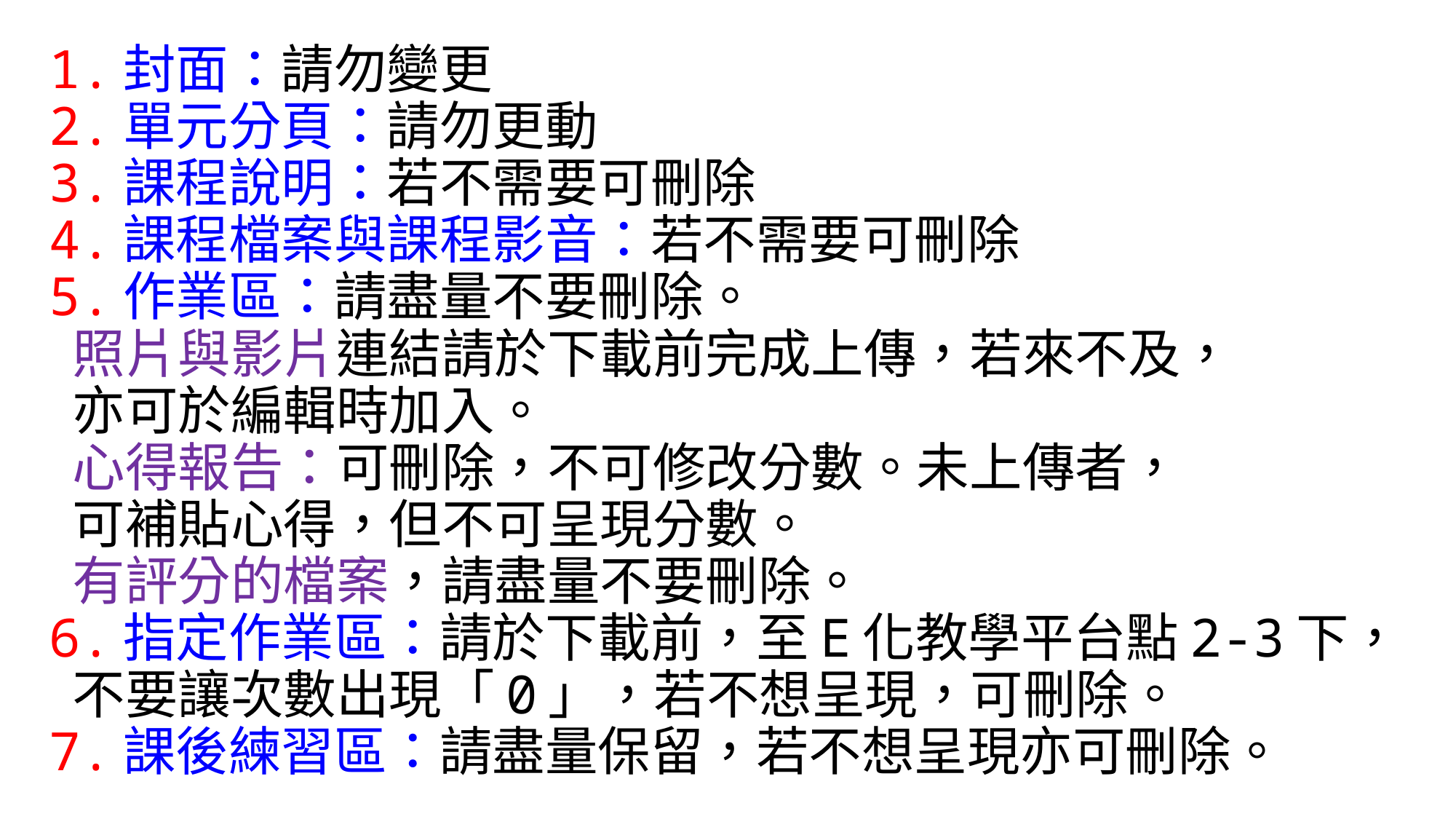

# 1.封面：請勿變更 2.單元分頁：請勿更動 3.課程說明：若不需要可刪除 4.課程檔案與課程影音：若不需要可刪除 5.作業區：請盡量不要刪除。 照片與影片連結請於下載前完成上傳，若來不及， 亦可於編輯時加入。 心得報告：可刪除，不可修改分數。未上傳者， 可補貼心得，但不可呈現分數。 有評分的檔案，請盡量不要刪除。 6.指定作業區：請於下載前，至E化教學平台點2-3下， 不要讓次數出現「0」，若不想呈現，可刪除。 7.課後練習區：請盡量保留，若不想呈現亦可刪除。